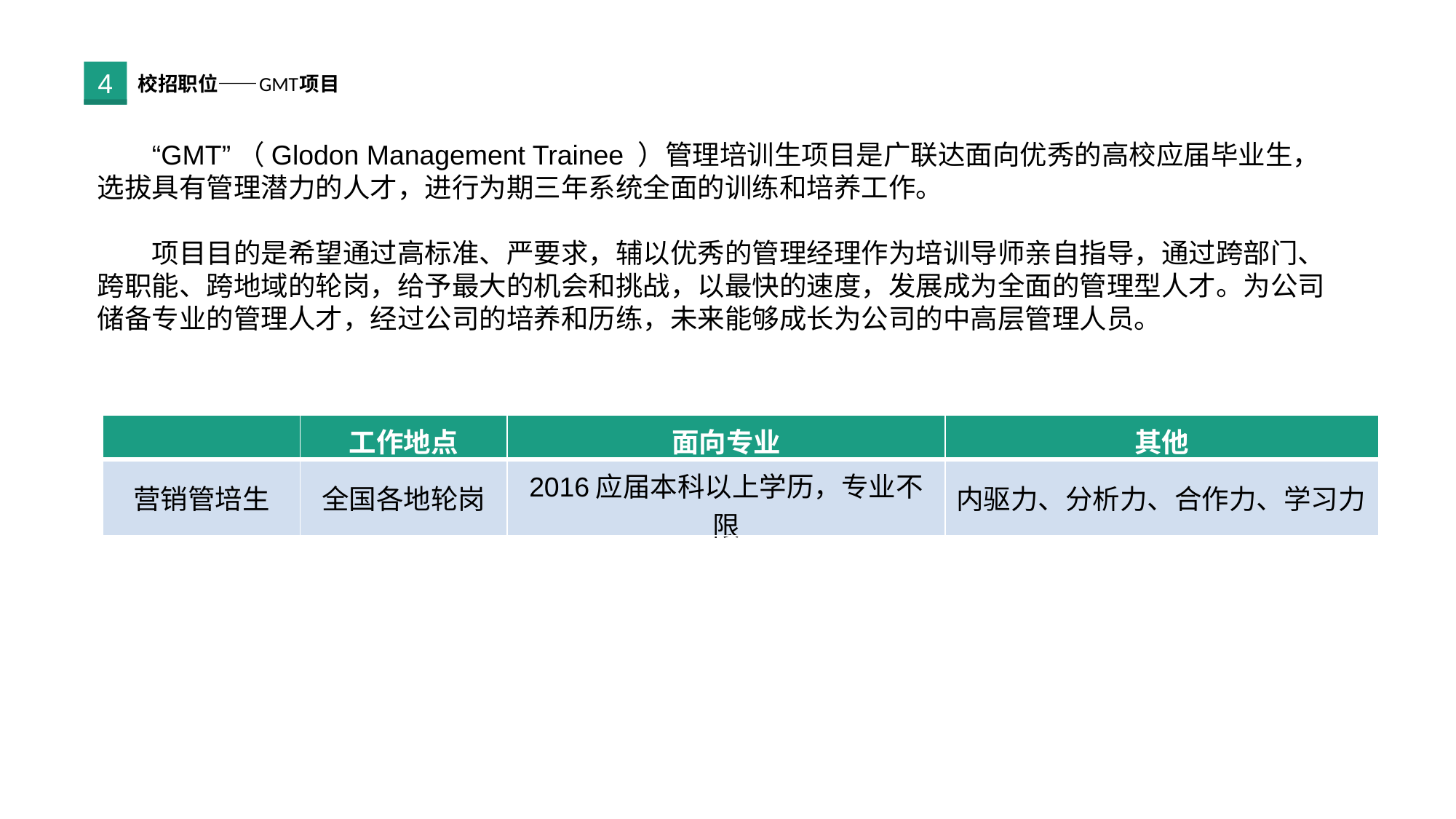

4

校招职位——GMT项目
“GMT”（Glodon Management Trainee ）管理培训生项目是广联达面向优秀的高校应届毕业生，选拔具有管理潜力的人才，进行为期三年系统全面的训练和培养工作。

项目目的是希望通过高标准、严要求，辅以优秀的管理经理作为培训导师亲自指导，通过跨部门、跨职能、跨地域的轮岗，给予最大的机会和挑战，以最快的速度，发展成为全面的管理型人才。为公司储备专业的管理人才，经过公司的培养和历练，未来能够成长为公司的中高层管理人员。
|  | 工作地点 | 面向专业 | 其他 |
| --- | --- | --- | --- |
| 营销管培生 | 全国各地轮岗 | 2016应届本科以上学历，专业不限 | 内驱力、分析力、合作力、学习力 |